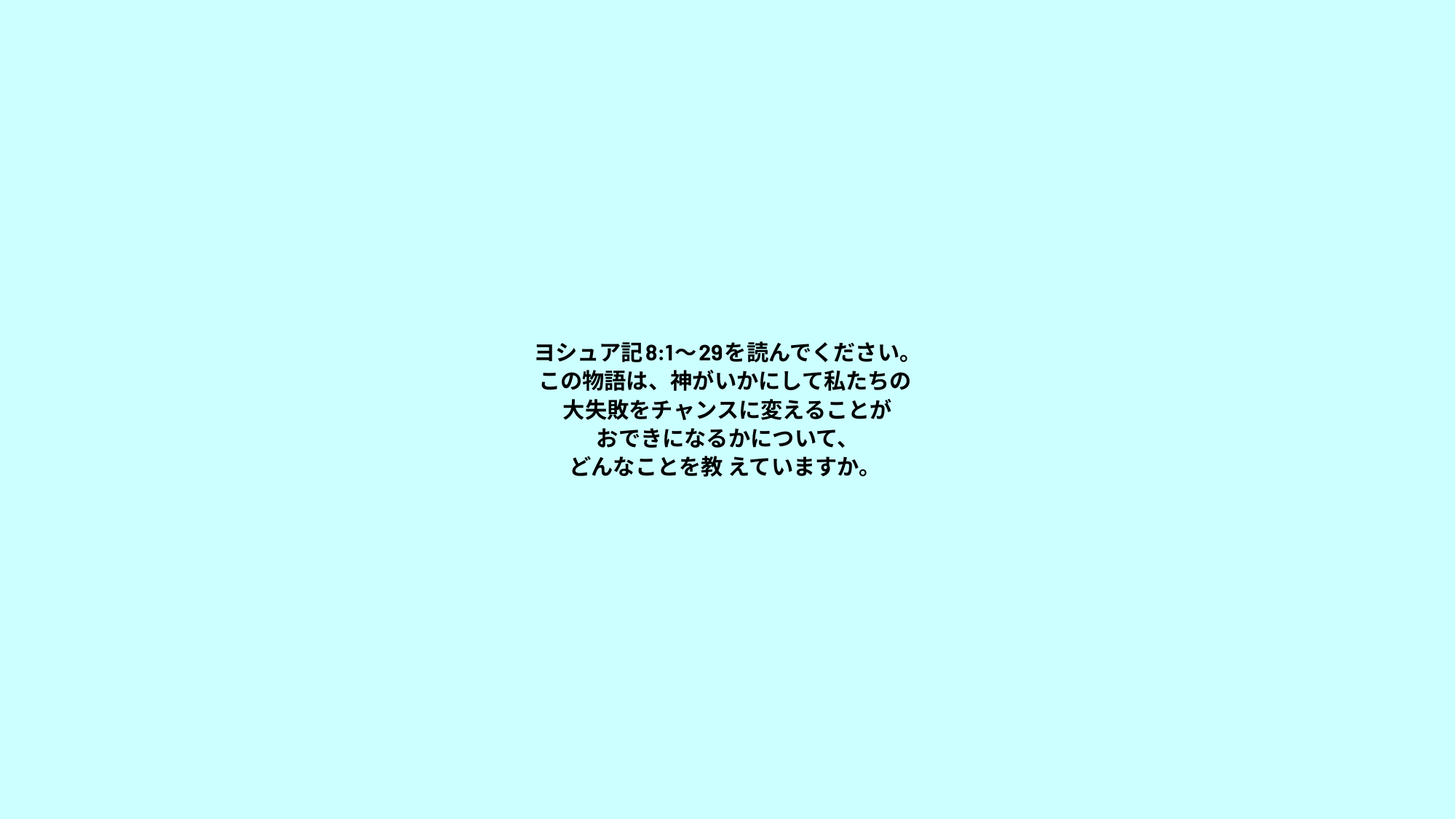

# ヨシュア記8:1～29を読んでください。 この物語は、神がいかにして私たちの 大失敗をチャンスに変えることが おできになるかについて、 どんなことを教 えていますか。